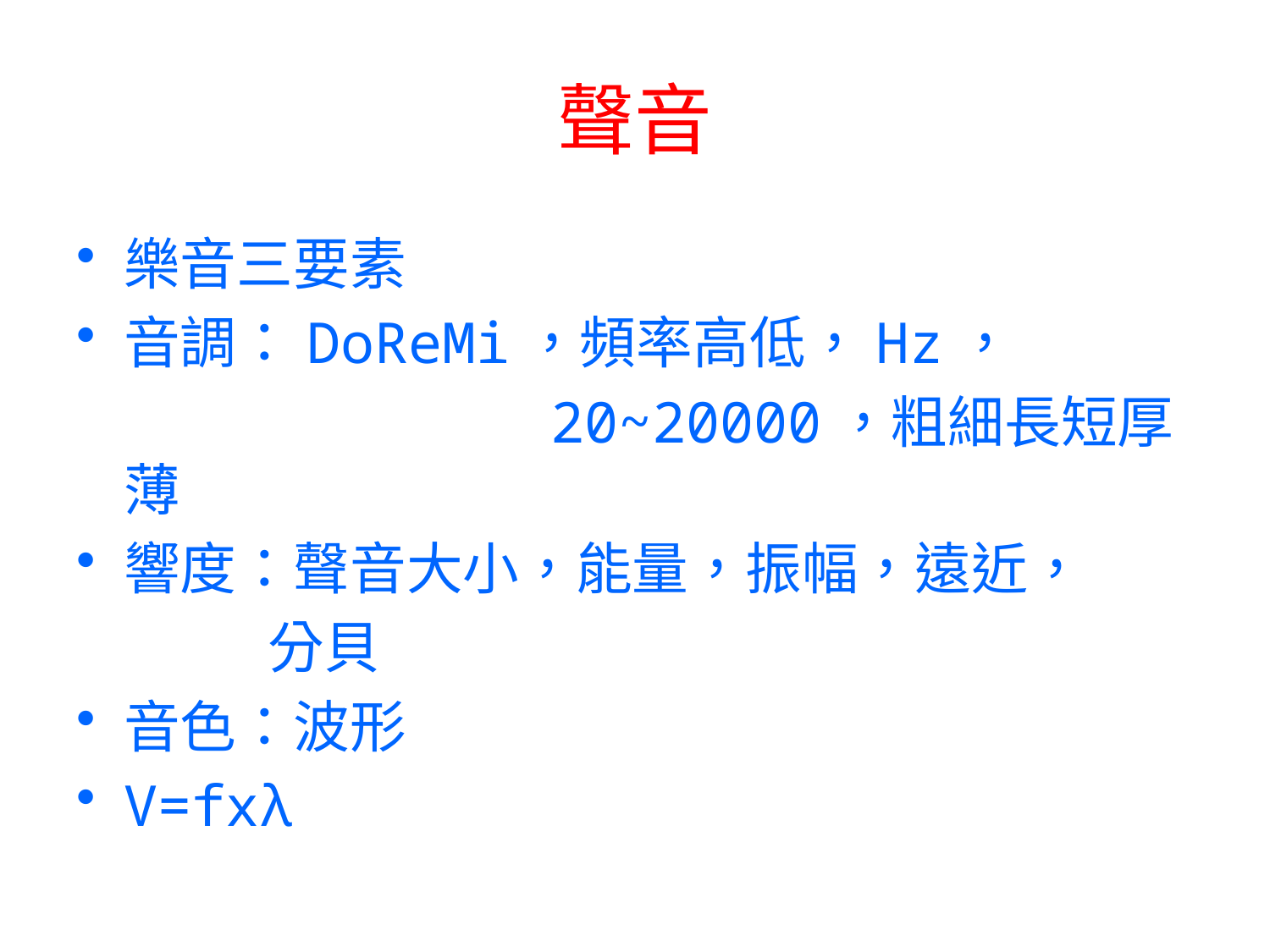

# 聲音
樂音三要素
音調：DoReMi，頻率高低，Hz，
              20~20000，粗細長短厚薄
響度：聲音大小，能量，振幅，遠近，
              分貝
音色：波形
V=fxλ